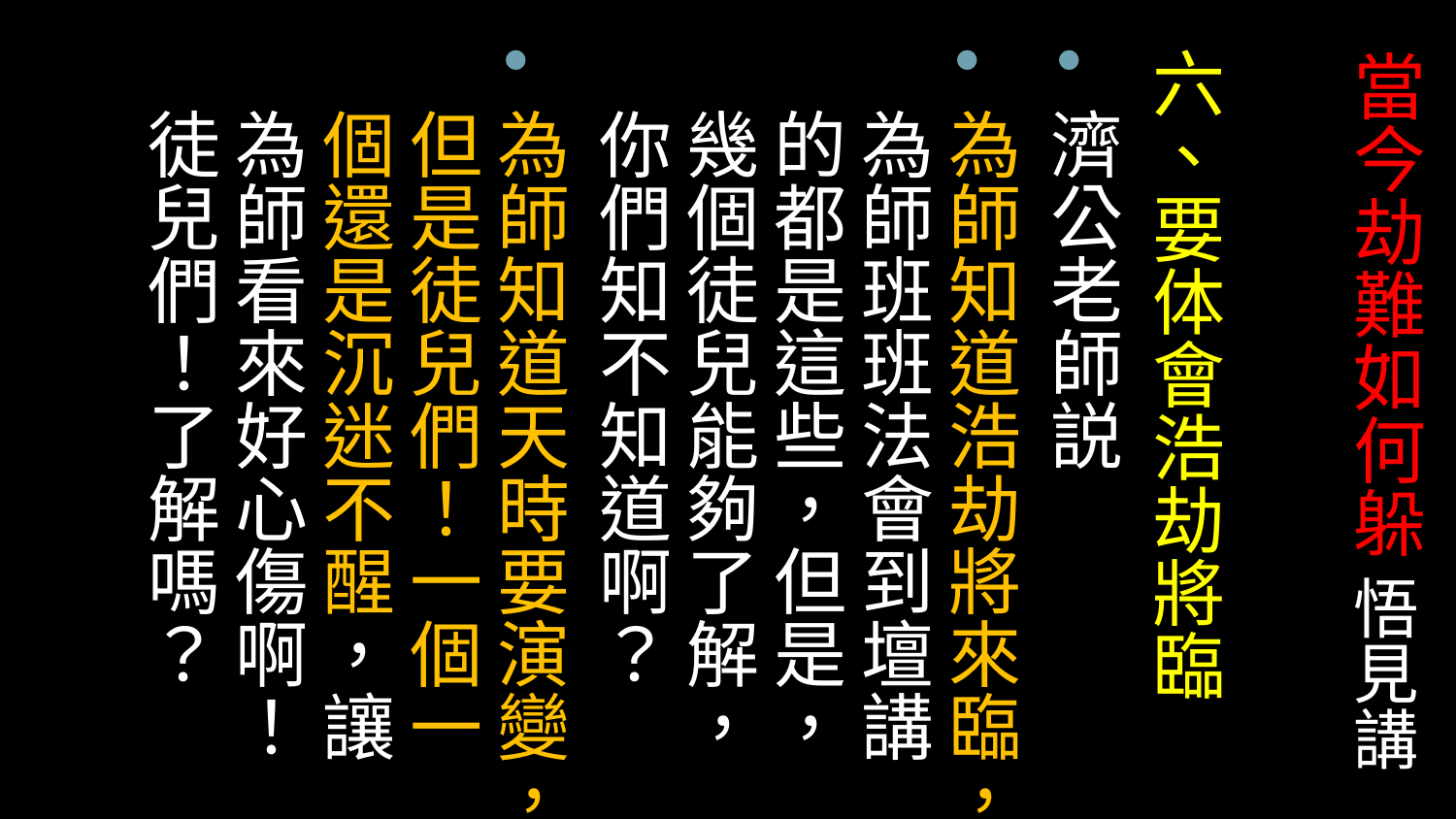

六、要体會浩劫將臨
濟公老師説
為師知道浩劫將來臨，為師班班法會到壇講的都是這些，但是，幾個徒兒能夠了解，你們知不知道啊？
為師知道天時要演變，但是徒兒們！一個一個還是沉迷不醒，讓為師看來好心傷啊！徒兒們！了解嗎？

# 當今劫難如何躲 悟見講